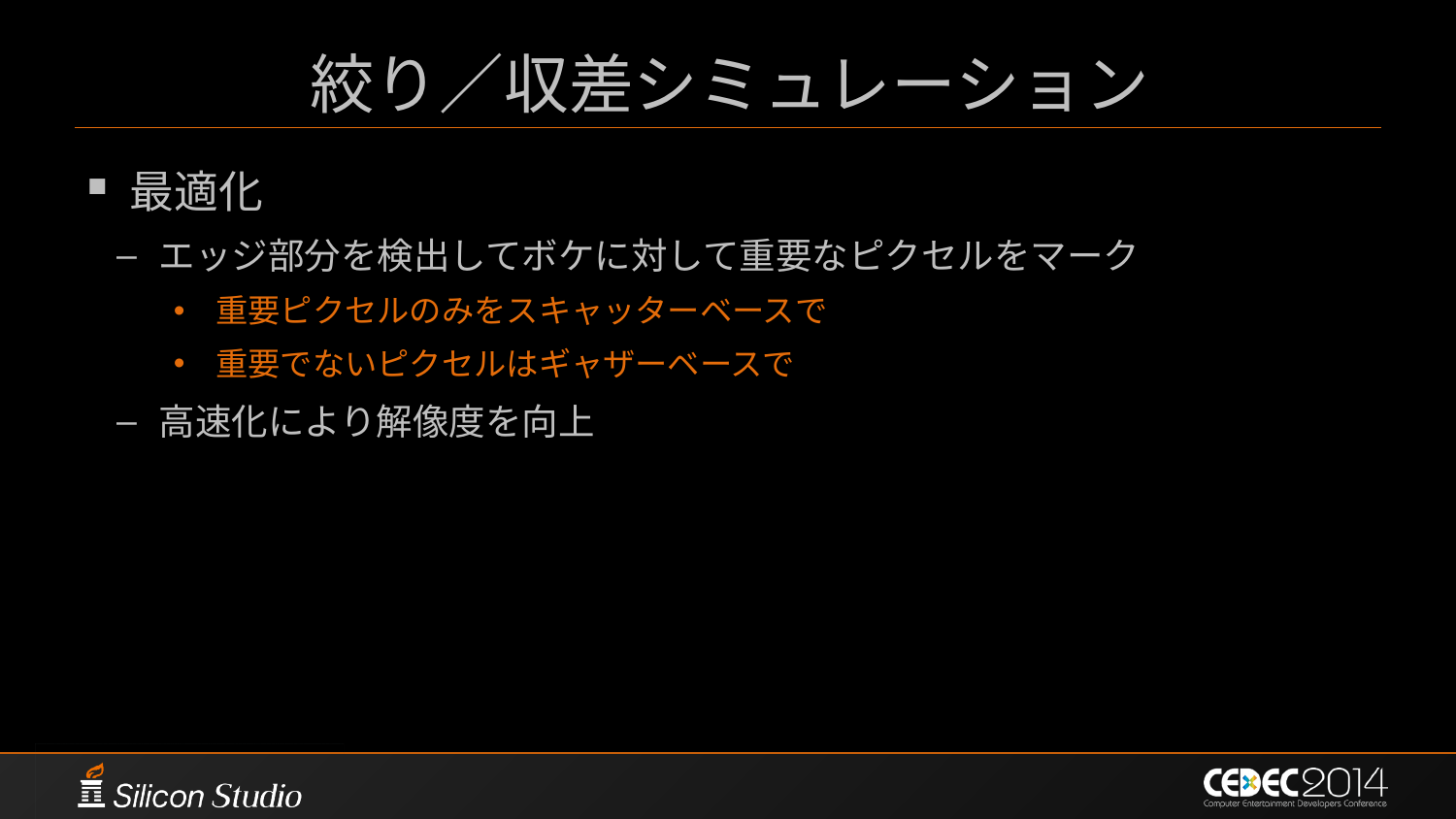

# 絞り／収差シミュレーション
最適化
エッジ部分を検出してボケに対して重要なピクセルをマーク
重要ピクセルのみをスキャッターベースで
重要でないピクセルはギャザーベースで
高速化により解像度を向上